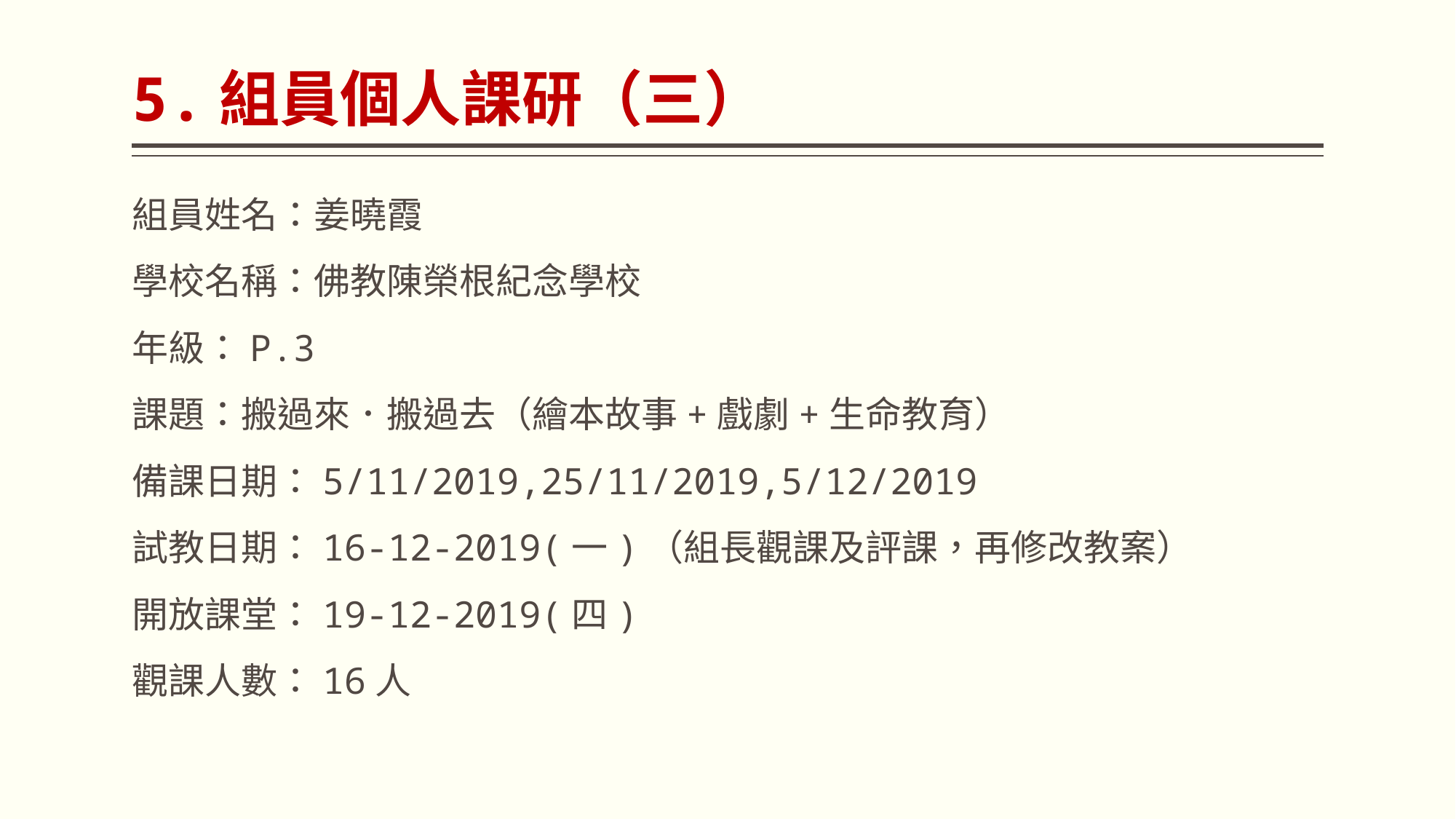

# 5.組員個人課研（三）
組員姓名：姜曉霞
學校名稱：佛教陳榮根紀念學校
年級：P.3
課題：搬過來．搬過去（繪本故事+戲劇+生命教育）
備課日期：5/11/2019,25/11/2019,5/12/2019
試教日期：16-12-2019(一)（組長觀課及評課，再修改教案）
開放課堂：19-12-2019(四)
觀課人數：16人